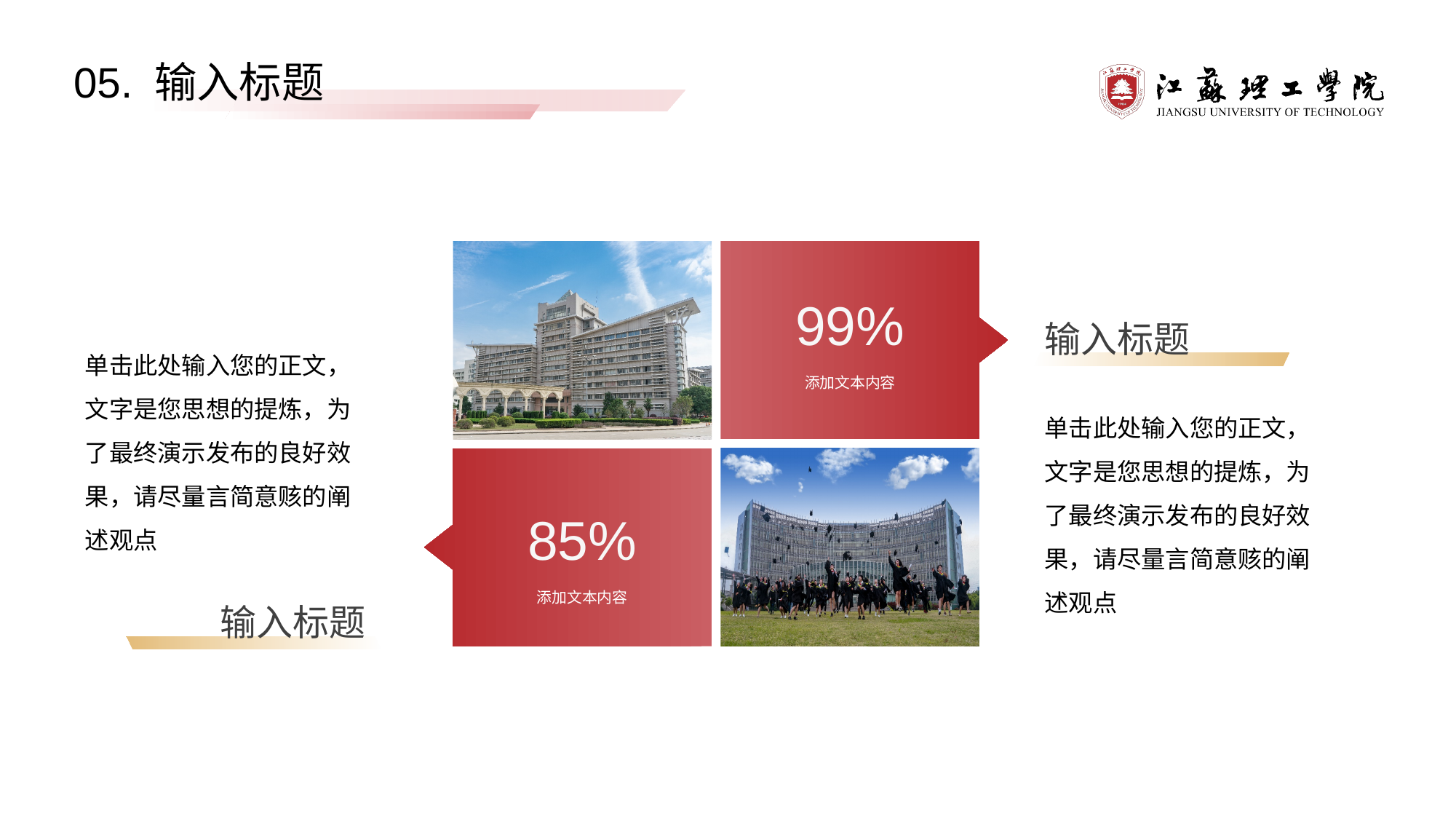

05. 输入标题

99%
添加文本内容
输入标题

单击此处输入您的正文，文字是您思想的提炼，为了最终演示发布的良好效果，请尽量言简意赅的阐述观点
单击此处输入您的正文，文字是您思想的提炼，为了最终演示发布的良好效果，请尽量言简意赅的阐述观点

85%
添加文本内容
输入标题